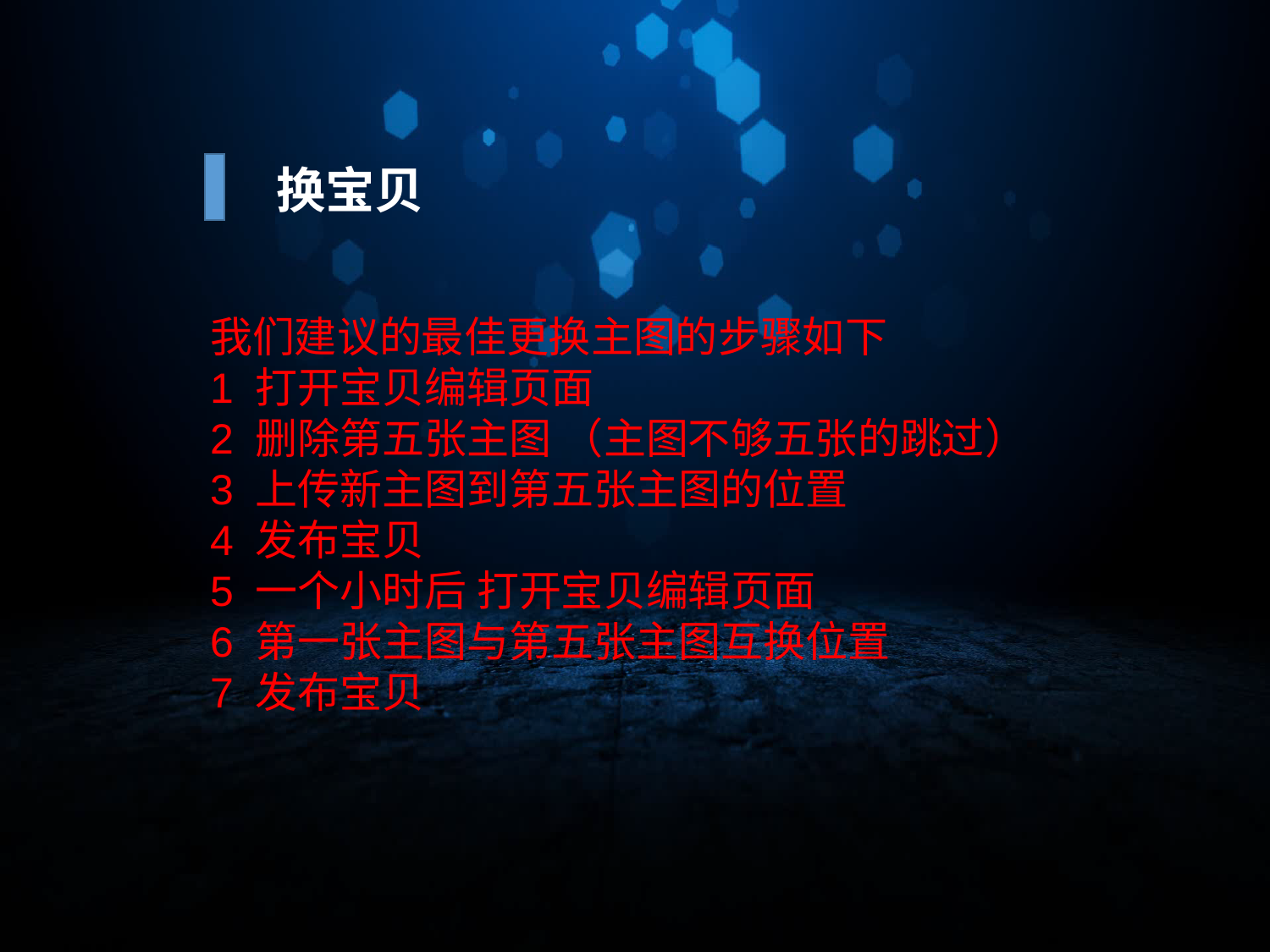

换宝贝

我们建议的最佳更换主图的步骤如下
1 打开宝贝编辑页面
2 删除第五张主图 （主图不够五张的跳过）
3 上传新主图到第五张主图的位置
4 发布宝贝
5 一个小时后 打开宝贝编辑页面
6 第一张主图与第五张主图互换位置
7 发布宝贝